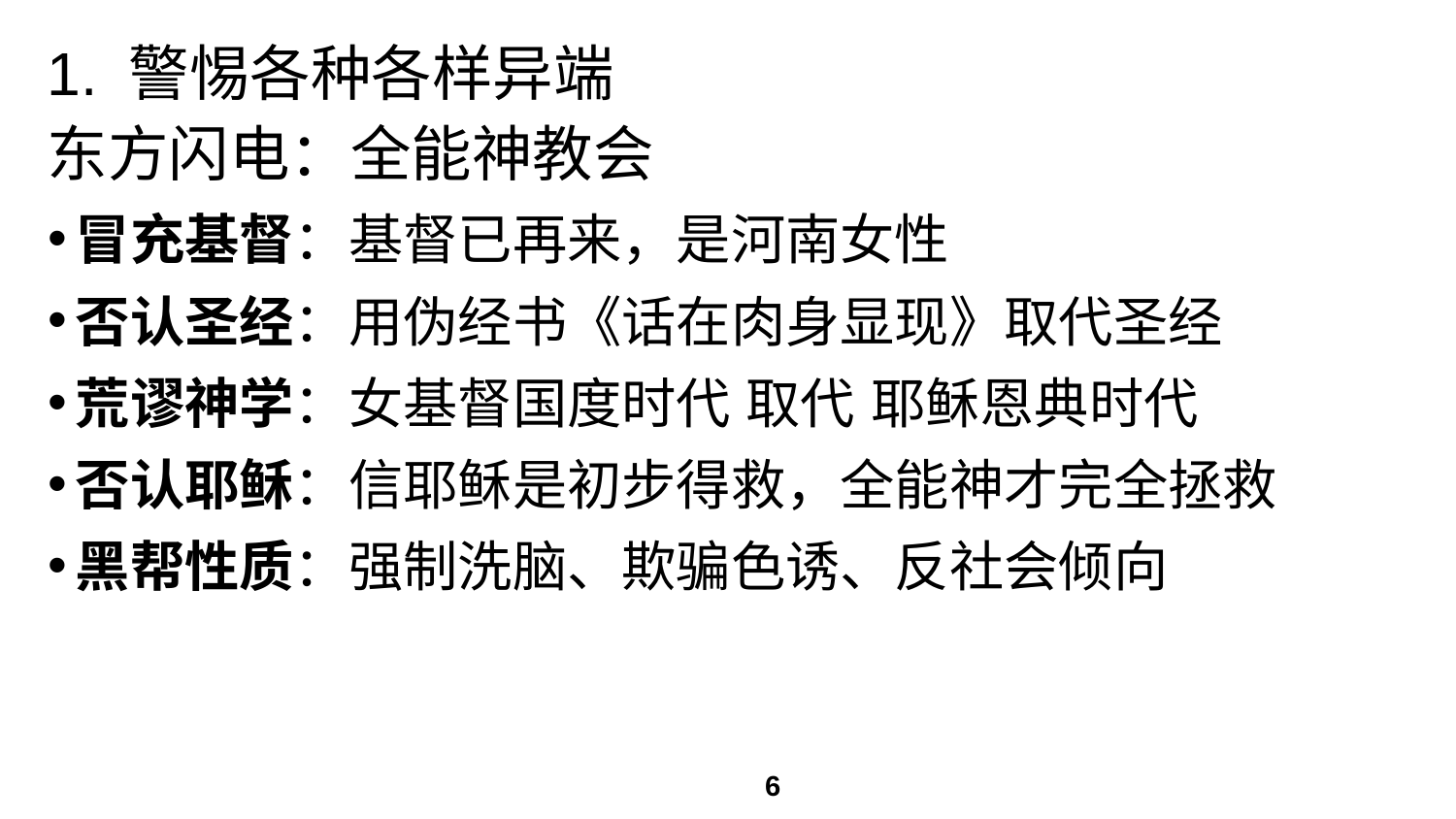

# 1. 警惕各种各样异端
东方闪电：全能神教会
冒充基督：基督已再来，是河南女性
否认圣经：用伪经书《话在肉身显现》取代圣经
荒谬神学：女基督国度时代 取代 耶稣恩典时代
否认耶稣：信耶稣是初步得救，全能神才完全拯救
黑帮性质：强制洗脑、欺骗色诱、反社会倾向
6